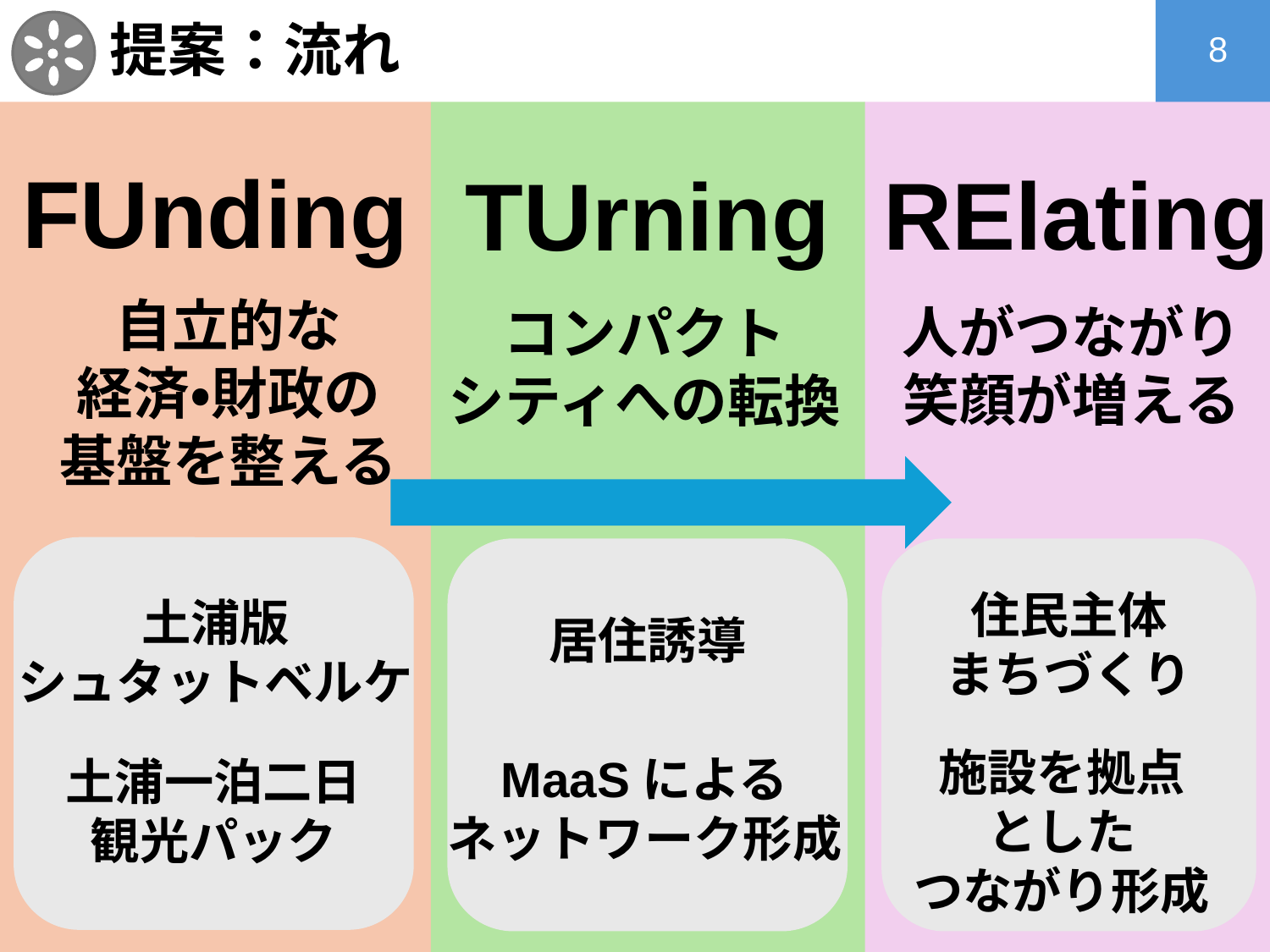

# 提案：流れ
8

FUnding
RElating
TUrning
自立的な
経済・財政の
基盤を整える
人がつながり
笑顔が増える
コンパクト
シティへの転換

住民主体
まちづくり
土浦版
シュタットベルケ
居住誘導
施設を拠点
とした
つながり形成
MaaSによる
ネットワーク形成
土浦一泊二日
観光パック